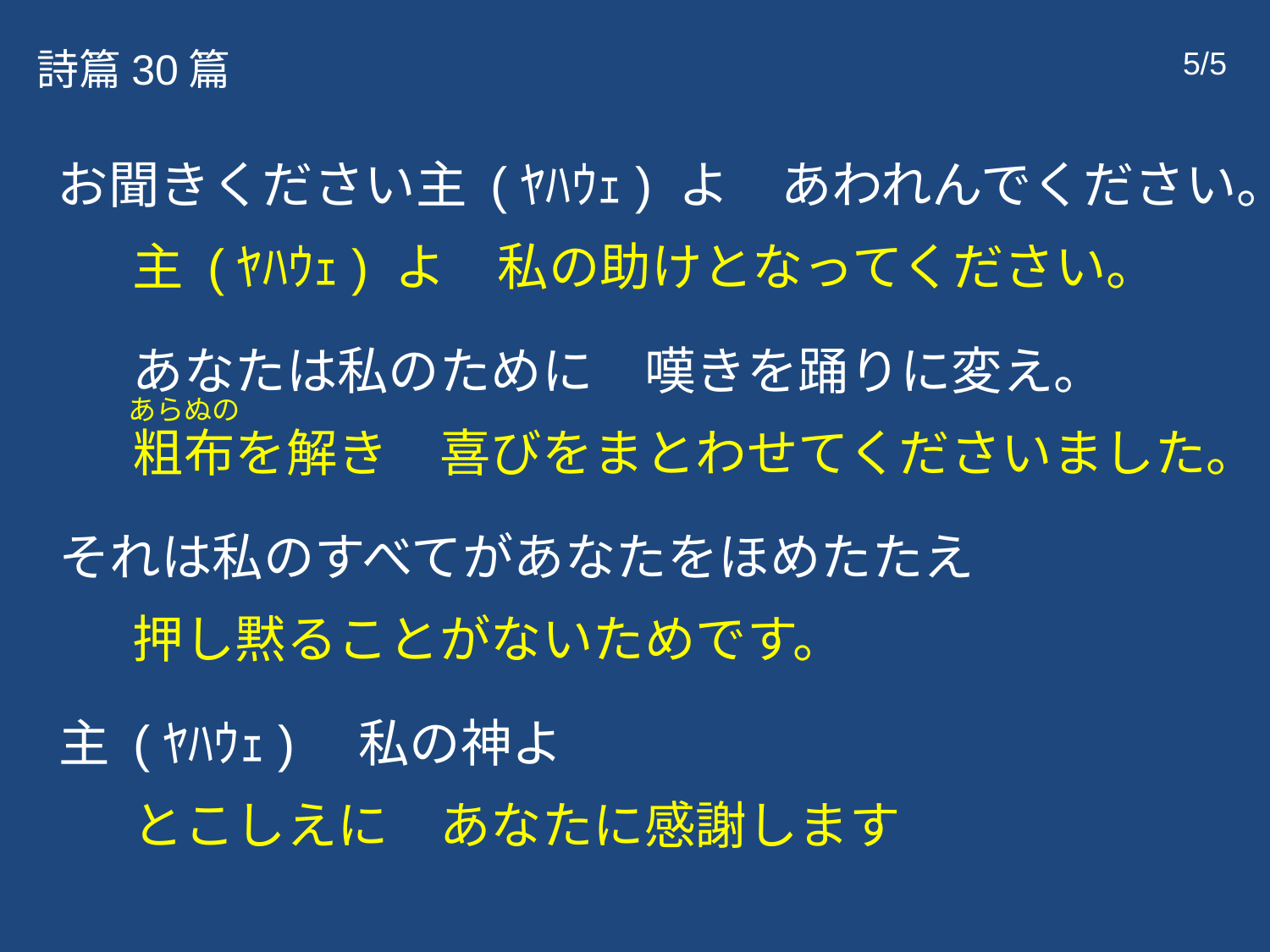

詩篇30篇
5/5
お聞きください主 (ﾔﾊｳｪ) よ　あわれんでください。
主 (ﾔﾊｳｪ) よ　私の助けとなってください。
あなたは私のために　嘆きを踊りに変え。
粗布を解き　喜びをまとわせてくださいました。
それは私のすべてがあなたをほめたたえ
押し黙ることがないためです。
主 (ﾔﾊｳｪ)　私の神よ
とこしえに　あなたに感謝します

あらぬの